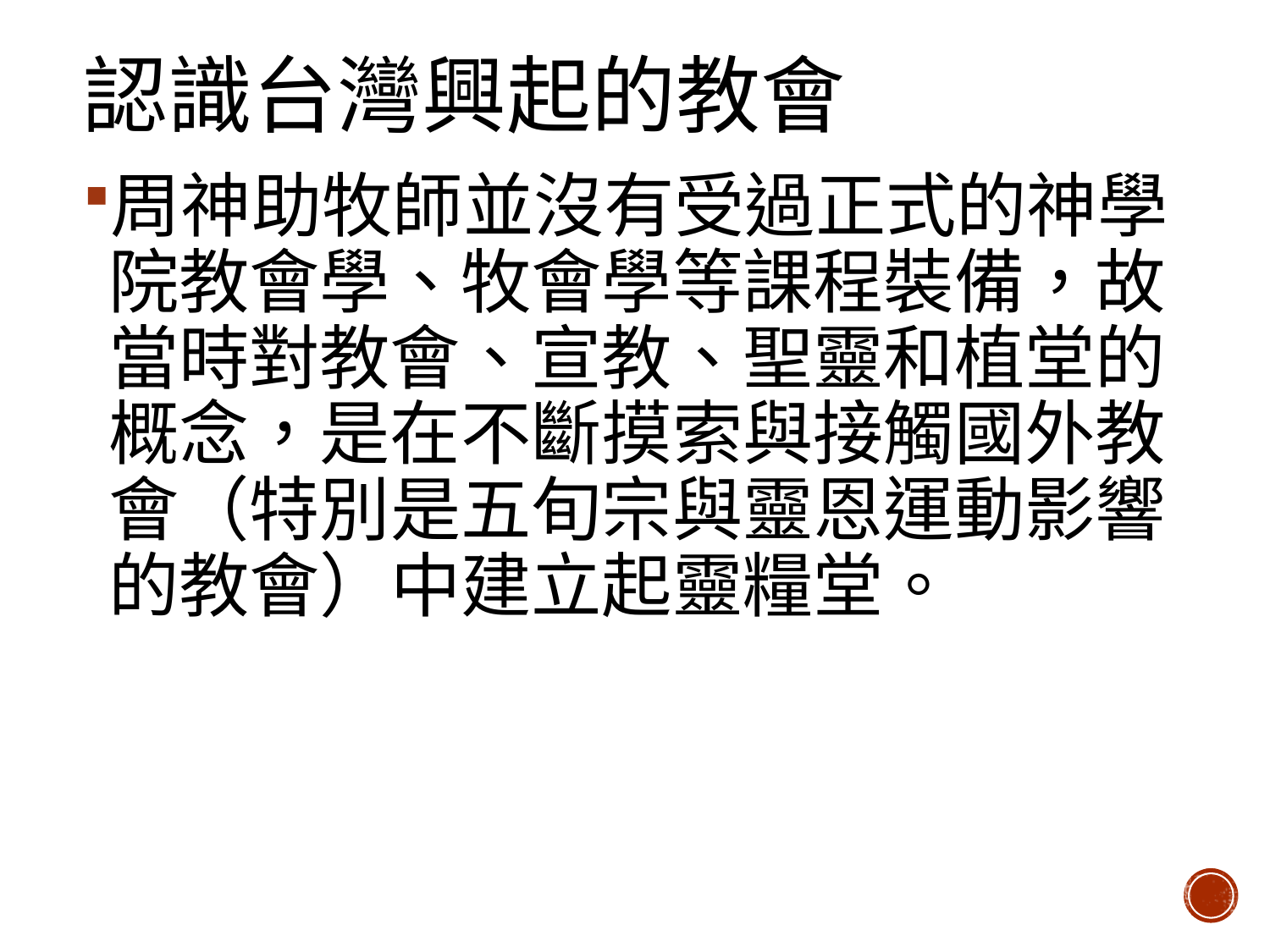

# 認識台灣興起的教會
周神助牧師並沒有受過正式的神學院教會學、牧會學等課程裝備，故當時對教會、宣教、聖靈和植堂的概念，是在不斷摸索與接觸國外教會（特別是五旬宗與靈恩運動影響的教會）中建立起靈糧堂。